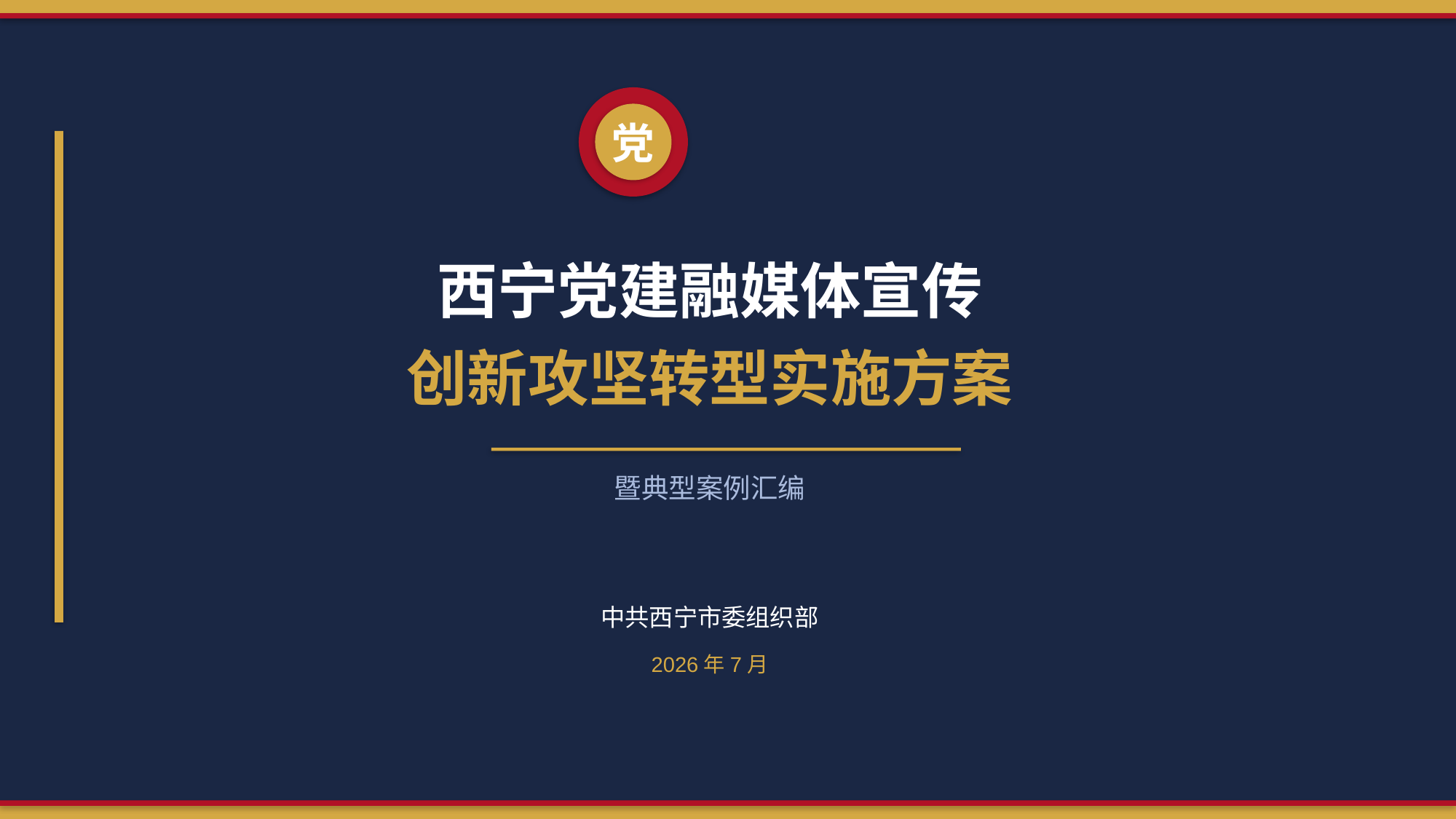

党

西宁党建融媒体宣传
创新攻坚转型实施方案

暨典型案例汇编
中共西宁市委组织部
2026年7月